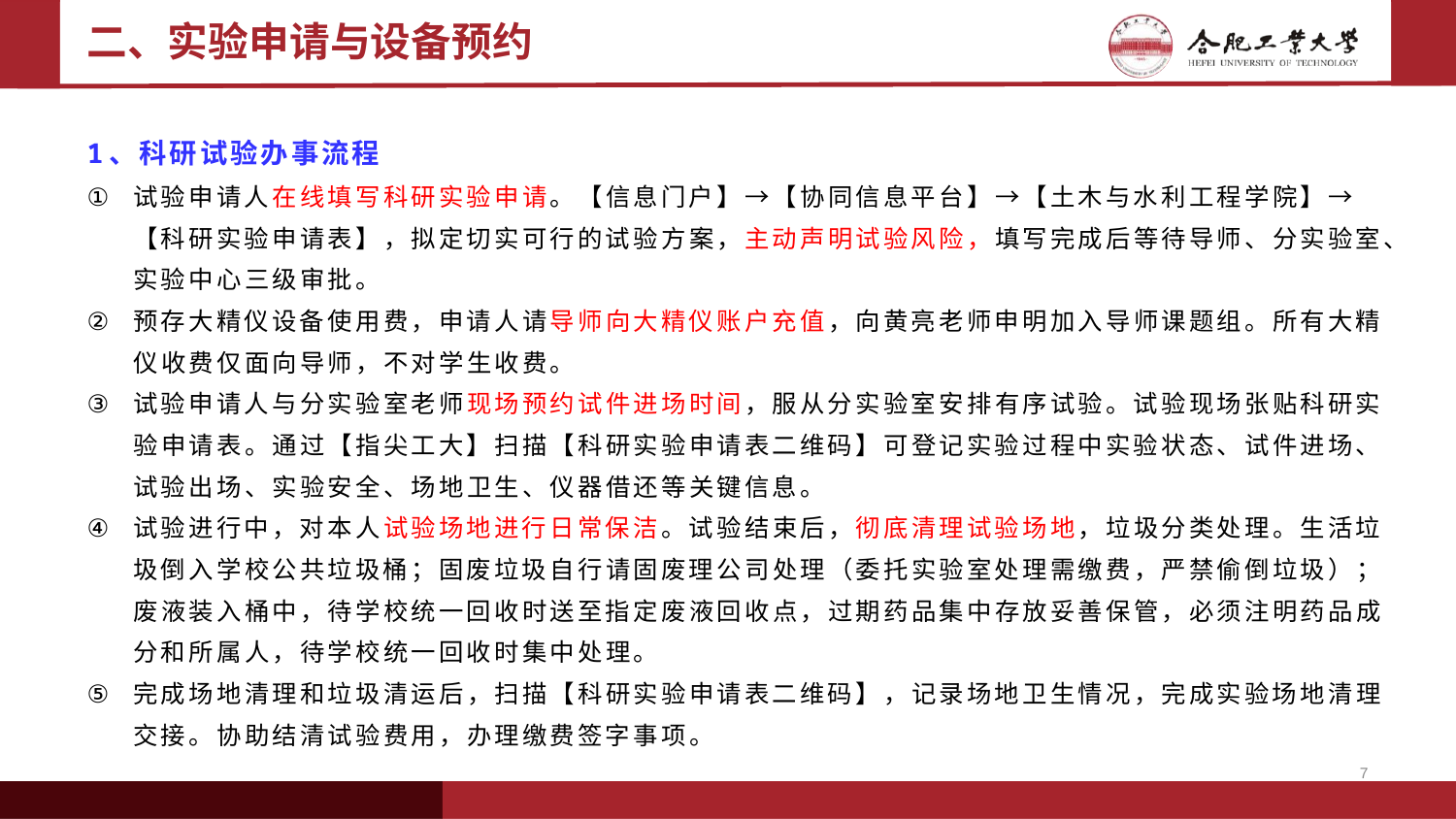

# 二、实验申请与设备预约
1、科研试验办事流程
试验申请人在线填写科研实验申请。【信息门户】→【协同信息平台】→【土木与水利工程学院】→【科研实验申请表】，拟定切实可行的试验方案，主动声明试验风险，填写完成后等待导师、分实验室、实验中心三级审批。
预存大精仪设备使用费，申请人请导师向大精仪账户充值，向黄亮老师申明加入导师课题组。所有大精仪收费仅面向导师，不对学生收费。
试验申请人与分实验室老师现场预约试件进场时间，服从分实验室安排有序试验。试验现场张贴科研实验申请表。通过【指尖工大】扫描【科研实验申请表二维码】可登记实验过程中实验状态、试件进场、试验出场、实验安全、场地卫生、仪器借还等关键信息。
试验进行中，对本人试验场地进行日常保洁。试验结束后，彻底清理试验场地，垃圾分类处理。生活垃圾倒入学校公共垃圾桶；固废垃圾自行请固废理公司处理（委托实验室处理需缴费，严禁偷倒垃圾）；废液装入桶中，待学校统一回收时送至指定废液回收点，过期药品集中存放妥善保管，必须注明药品成分和所属人，待学校统一回收时集中处理。
完成场地清理和垃圾清运后，扫描【科研实验申请表二维码】，记录场地卫生情况，完成实验场地清理交接。协助结清试验费用，办理缴费签字事项。